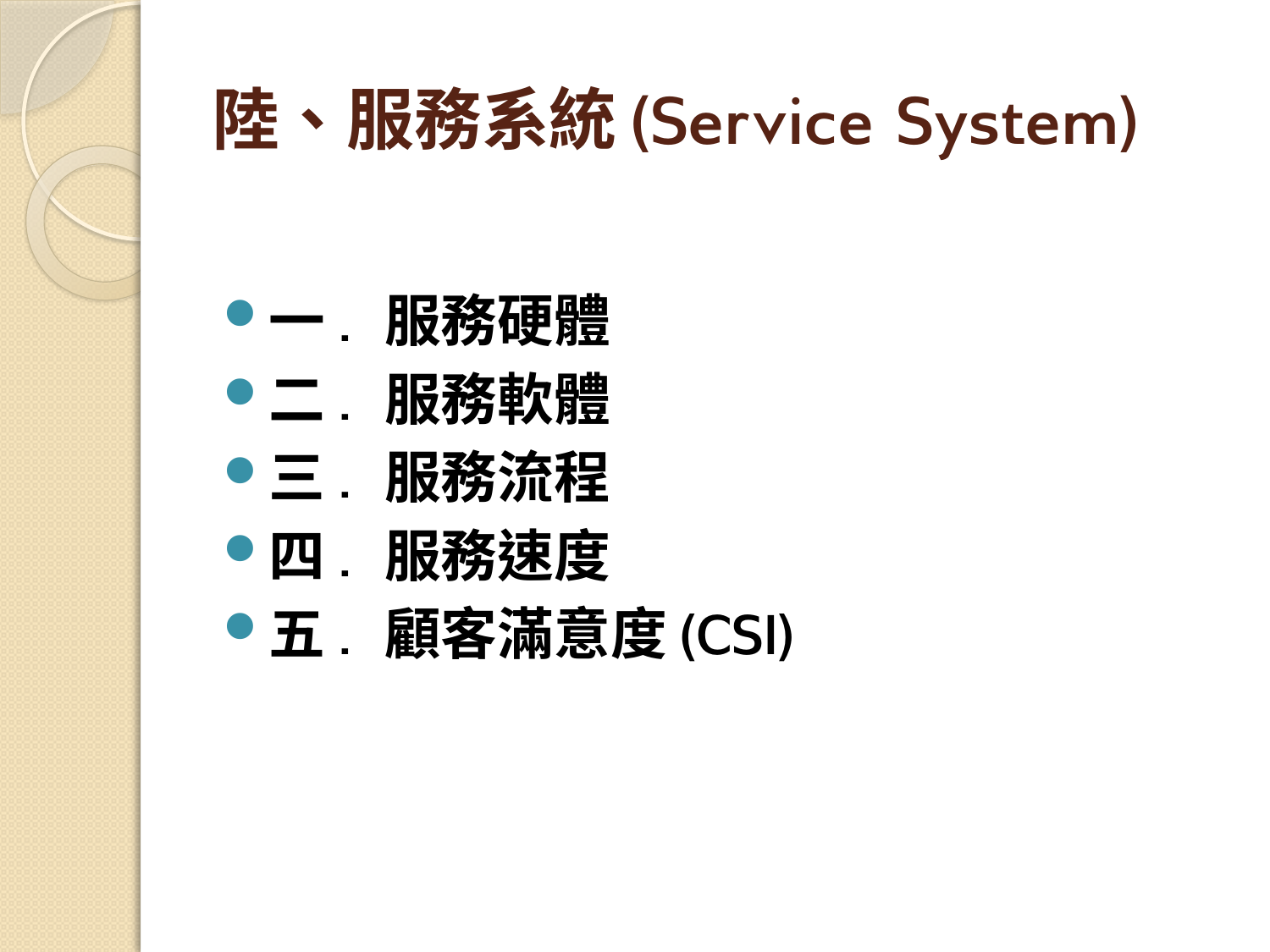

# 陸、服務系統(Service System)

一. 服務硬體
二. 服務軟體
三. 服務流程
四. 服務速度
五. 顧客滿意度(CSI)